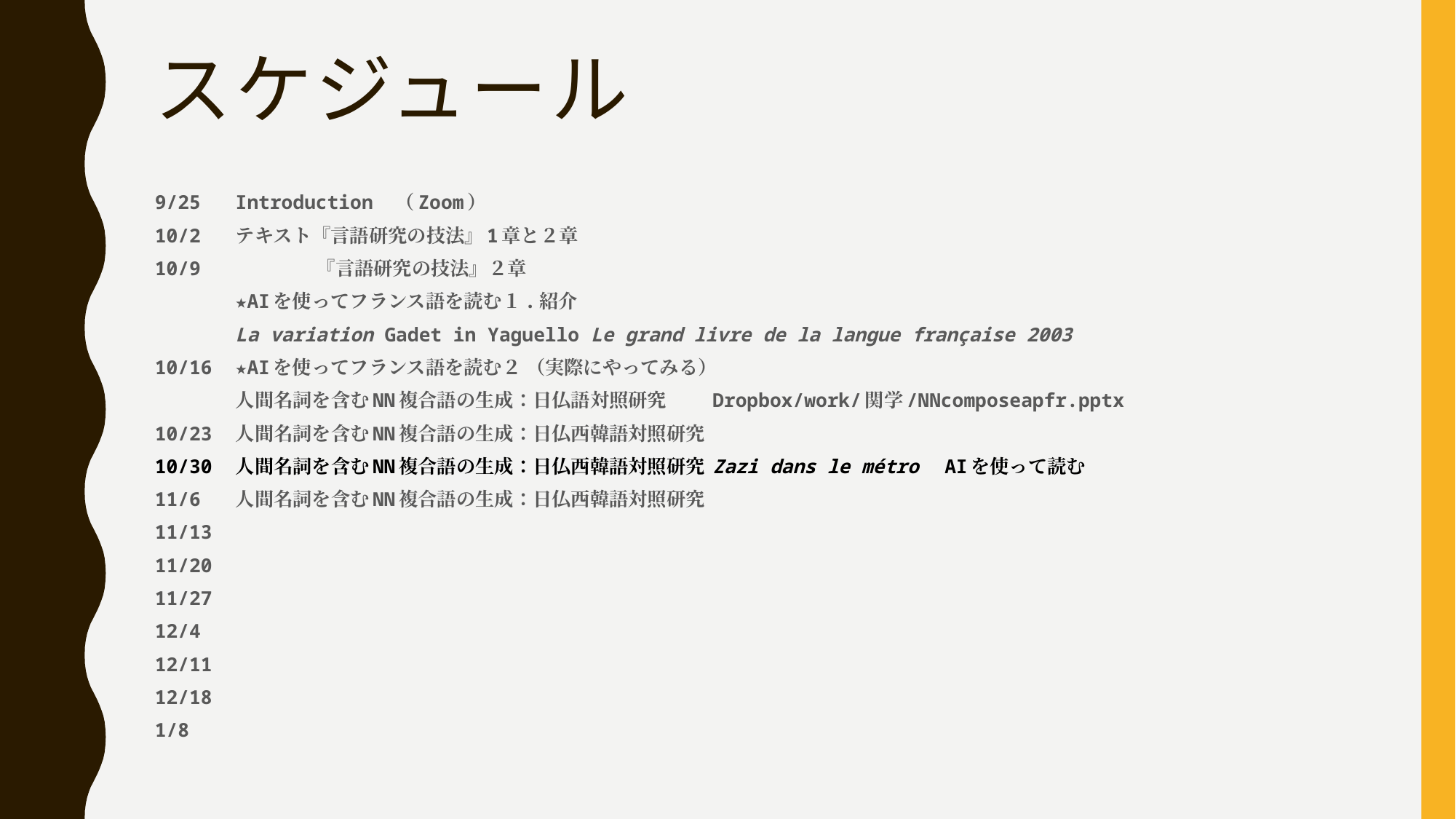

# スケジュール
9/25 	Introduction　（Zoom）
10/2 	テキスト『言語研究の技法』1章と２章
10/9　　	『言語研究の技法』２章
	★AIを使ってフランス語を読む１.紹介
	La variation Gadet in Yaguello Le grand livre de la langue française 2003
10/16	★AIを使ってフランス語を読む２ （実際にやってみる）
 	人間名詞を含むNN複合語の生成：日仏語対照研究 　　Dropbox/work/関学/NNcomposeapfr.pptx
10/23	人間名詞を含むNN複合語の生成：日仏西韓語対照研究
10/30	人間名詞を含むNN複合語の生成：日仏西韓語対照研究 Zazi dans le métro　AIを使って読む
11/6	人間名詞を含むNN複合語の生成：日仏西韓語対照研究
11/13
11/20
11/27
12/4
12/11
12/18
1/8